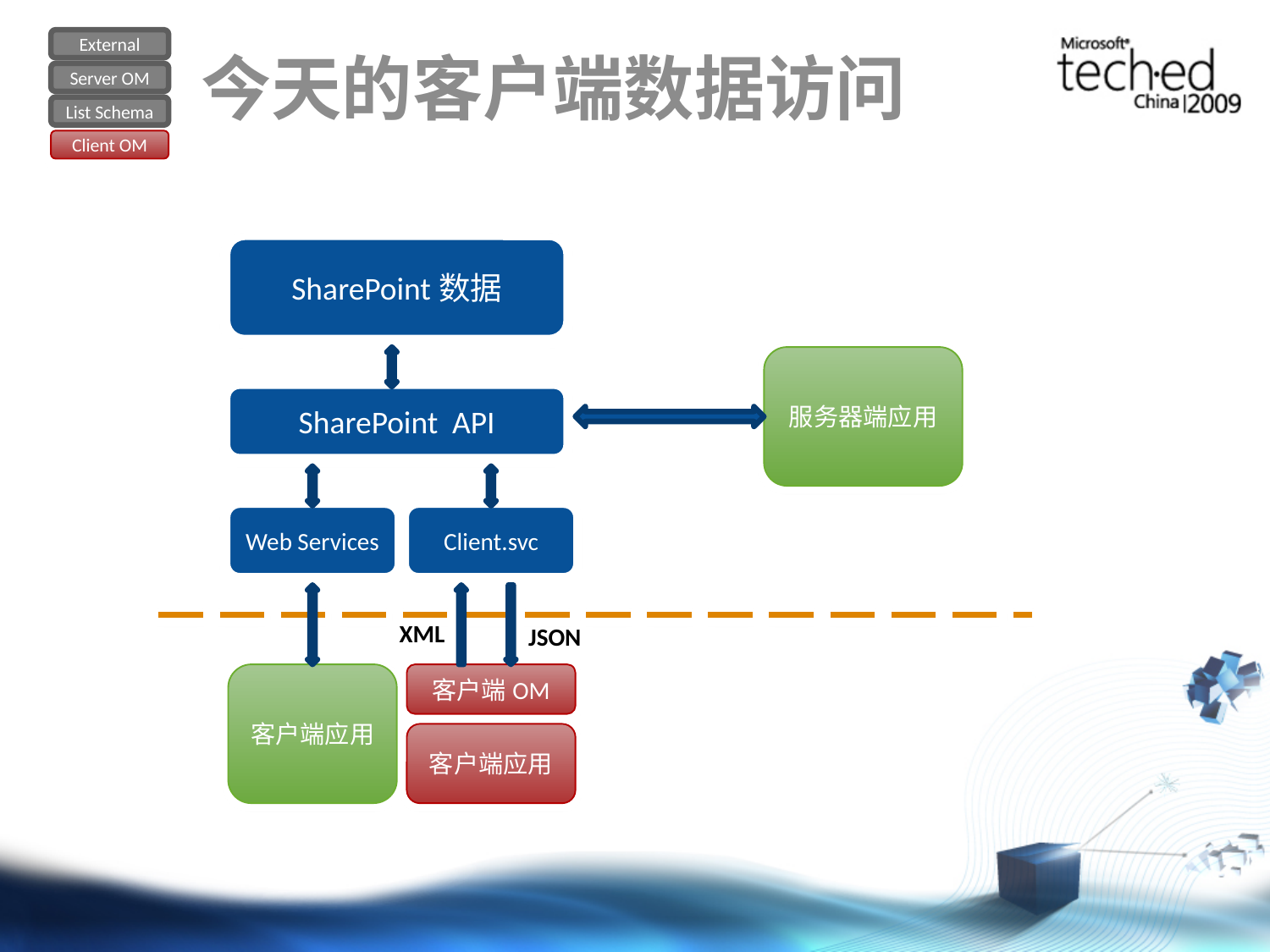

External
Server OM
List Schema
Client OM
# 今天的客户端数据访问
SharePoint数据

服务器端应用
SharePoint  API

Web Services
Client.svc

XML
JSON
客户端应用
客户端OM
客户端应用